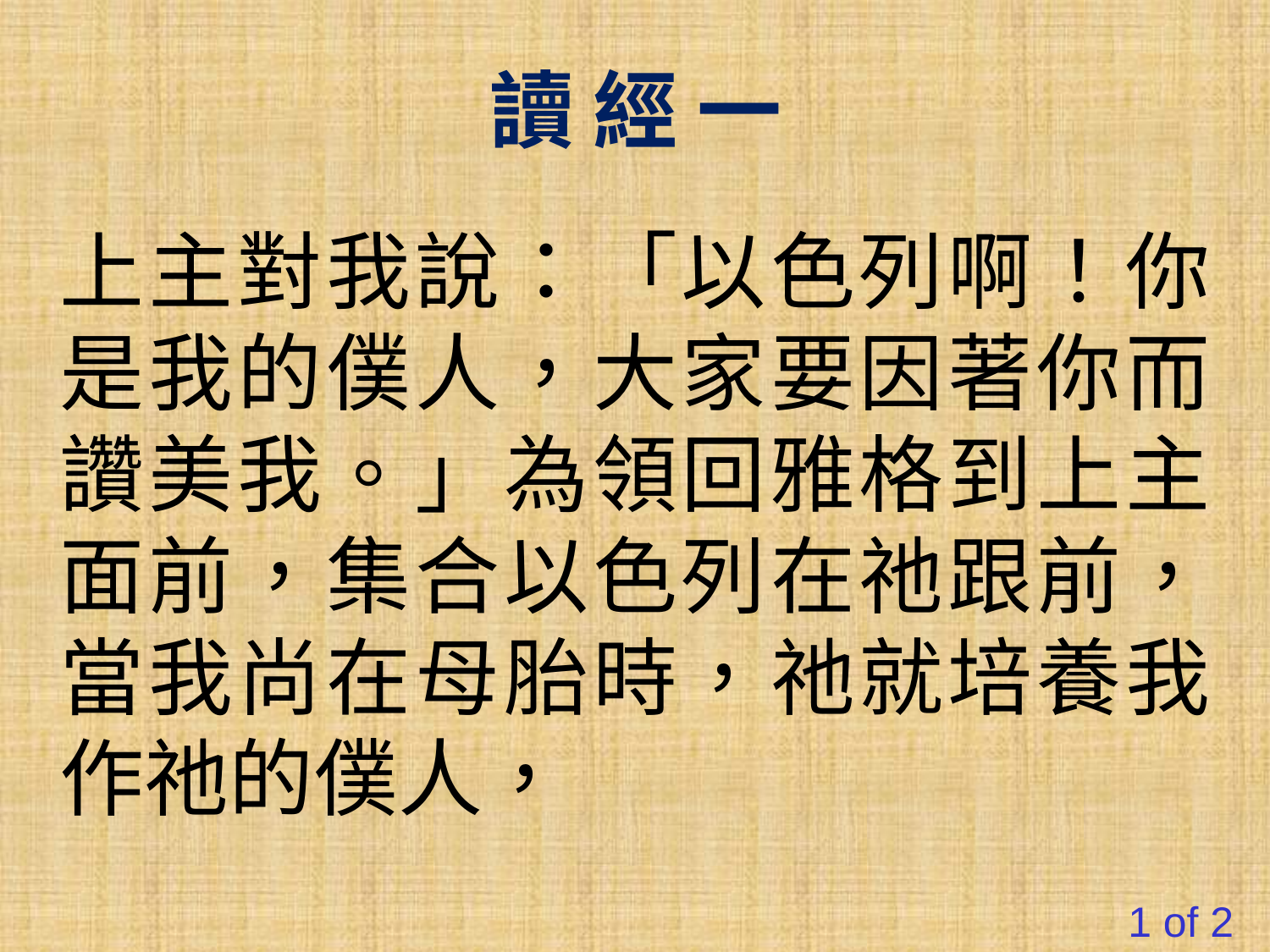

讀 經 一

上主對我說：「以色列啊！你是我的僕人，大家要因著你而讚美我。」為領回雅格到上主面前，集合以色列在祂跟前，當我尚在母胎時，祂就培養我作祂的僕人，
#
1 of 2